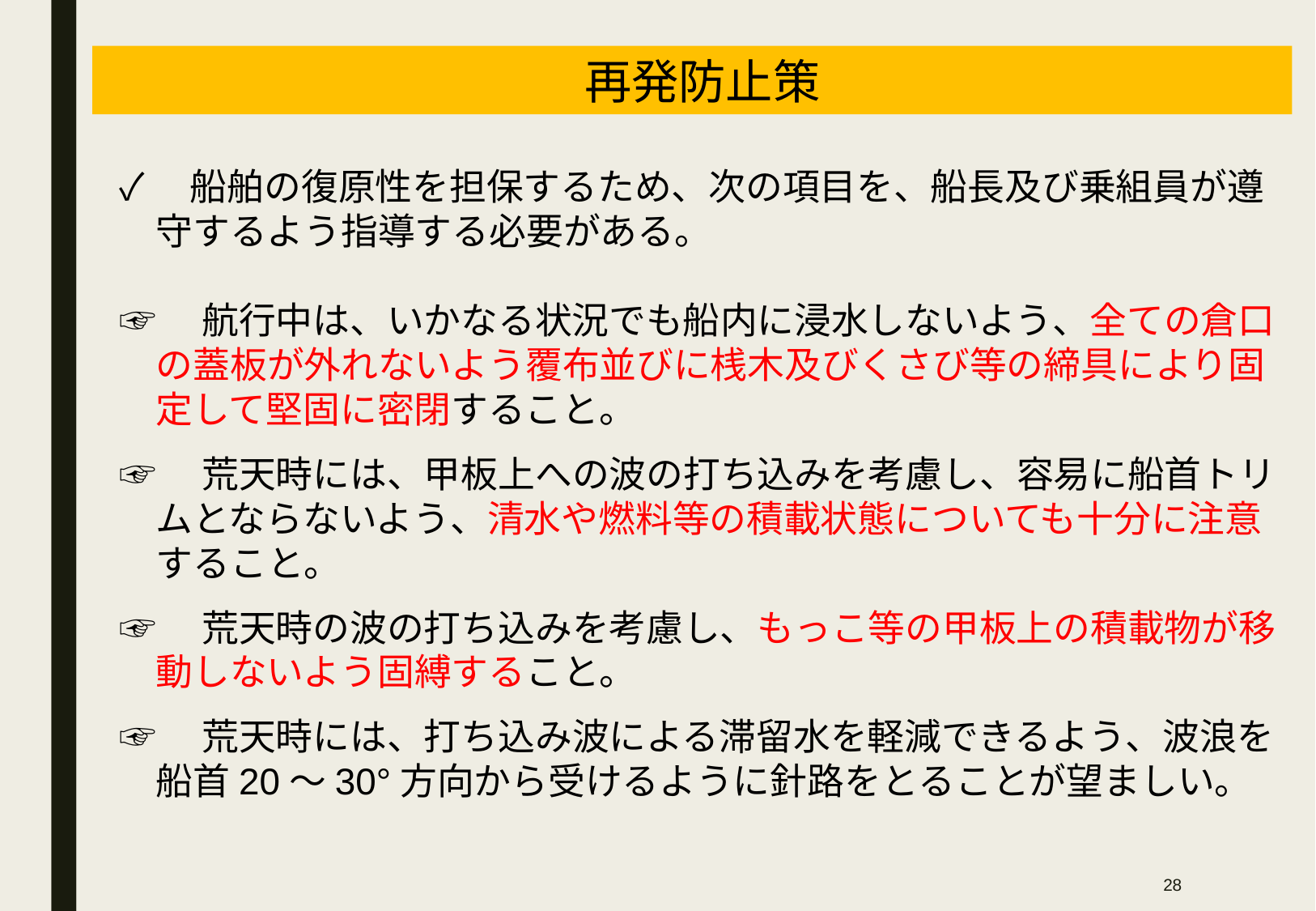

再発防止策
✓　船舶の復原性を担保するため、次の項目を、船長及び乗組員が遵
　守するよう指導する必要がある。

☞　航行中は、いかなる状況でも船内に浸水しないよう、全ての倉口
　の蓋板が外れないよう覆布並びに桟木及びくさび等の締具により固
　定して堅固に密閉すること。

☞　荒天時には、甲板上への波の打ち込みを考慮し、容易に船首トリ
　ムとならないよう、清水や燃料等の積載状態についても十分に注意
　すること。

☞　荒天時の波の打ち込みを考慮し、もっこ等の甲板上の積載物が移
　動しないよう固縛すること。

☞　荒天時には、打ち込み波による滞留水を軽減できるよう、波浪を
　船首20～30°方向から受けるように針路をとることが望ましい。
28